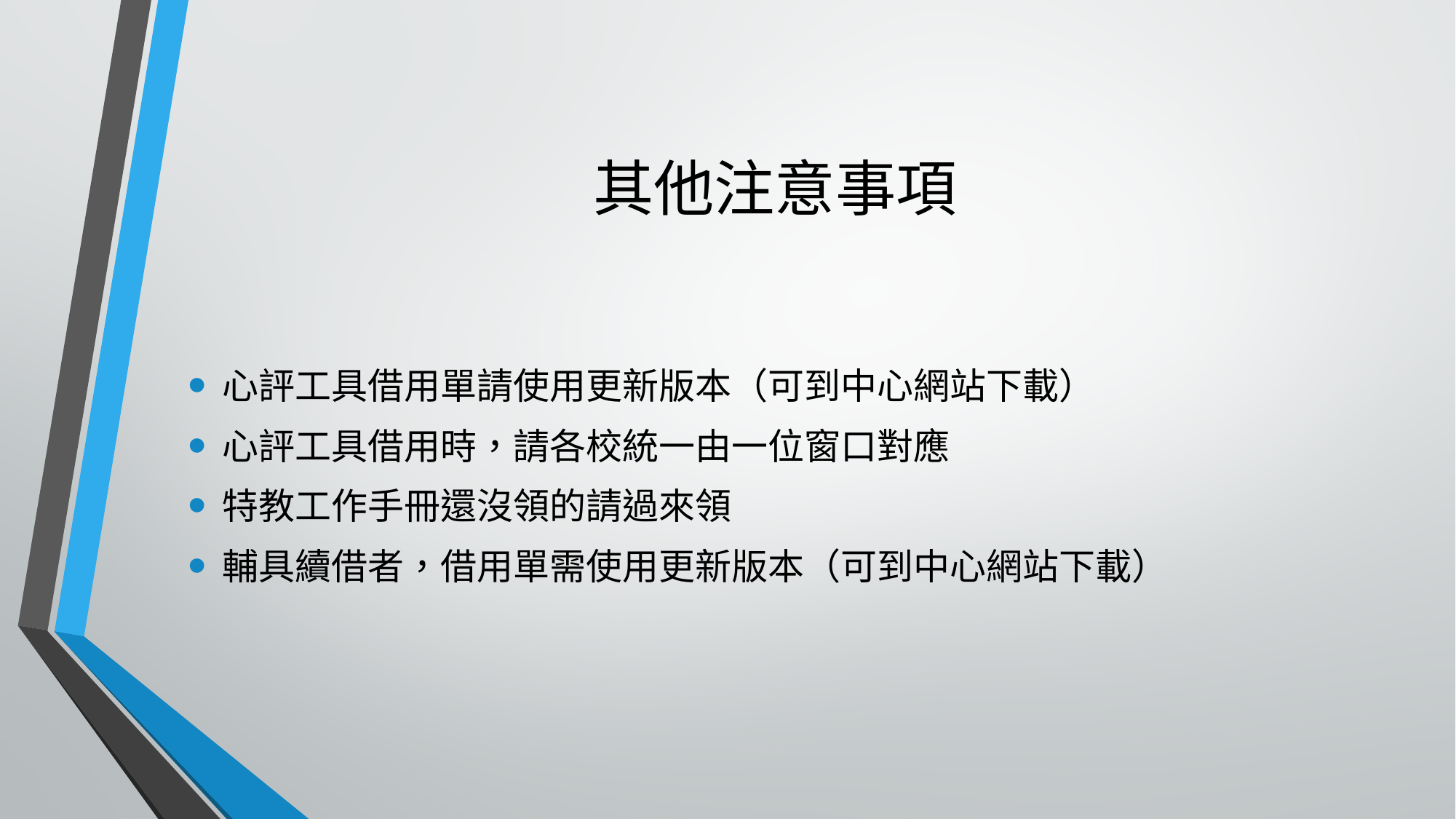

# 其他注意事項
心評工具借用單請使用更新版本（可到中心網站下載）
心評工具借用時，請各校統一由一位窗口對應
特教工作手冊還沒領的請過來領
輔具續借者，借用單需使用更新版本（可到中心網站下載）